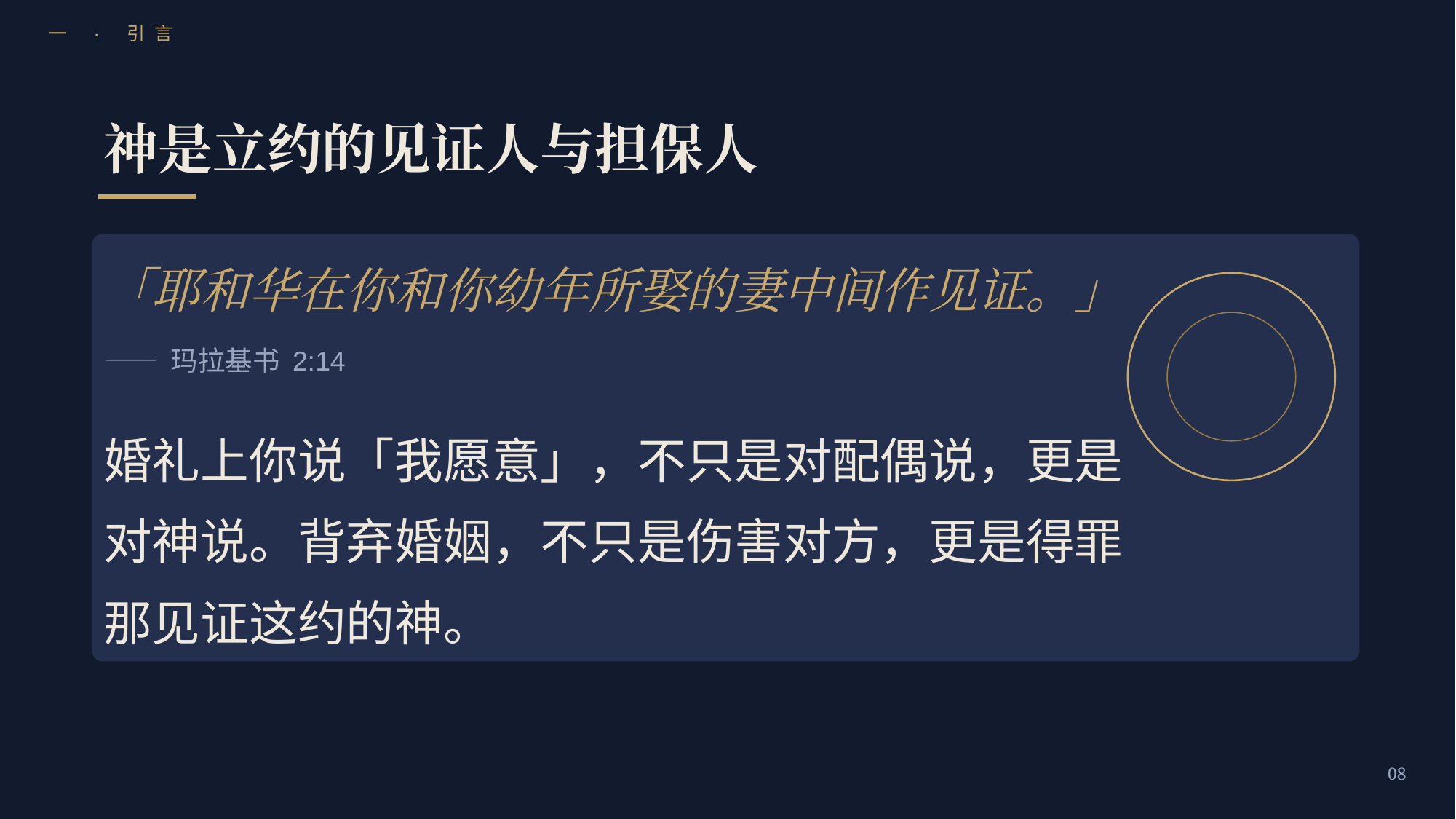

一 · 引言
神是立约的见证人与担保人

「耶和华在你和你幼年所娶的妻中间作见证。」
—— 玛拉基书 2:14
婚礼上你说「我愿意」，不只是对配偶说，更是对神说。背弃婚姻，不只是伤害对方，更是得罪那见证这约的神。

08